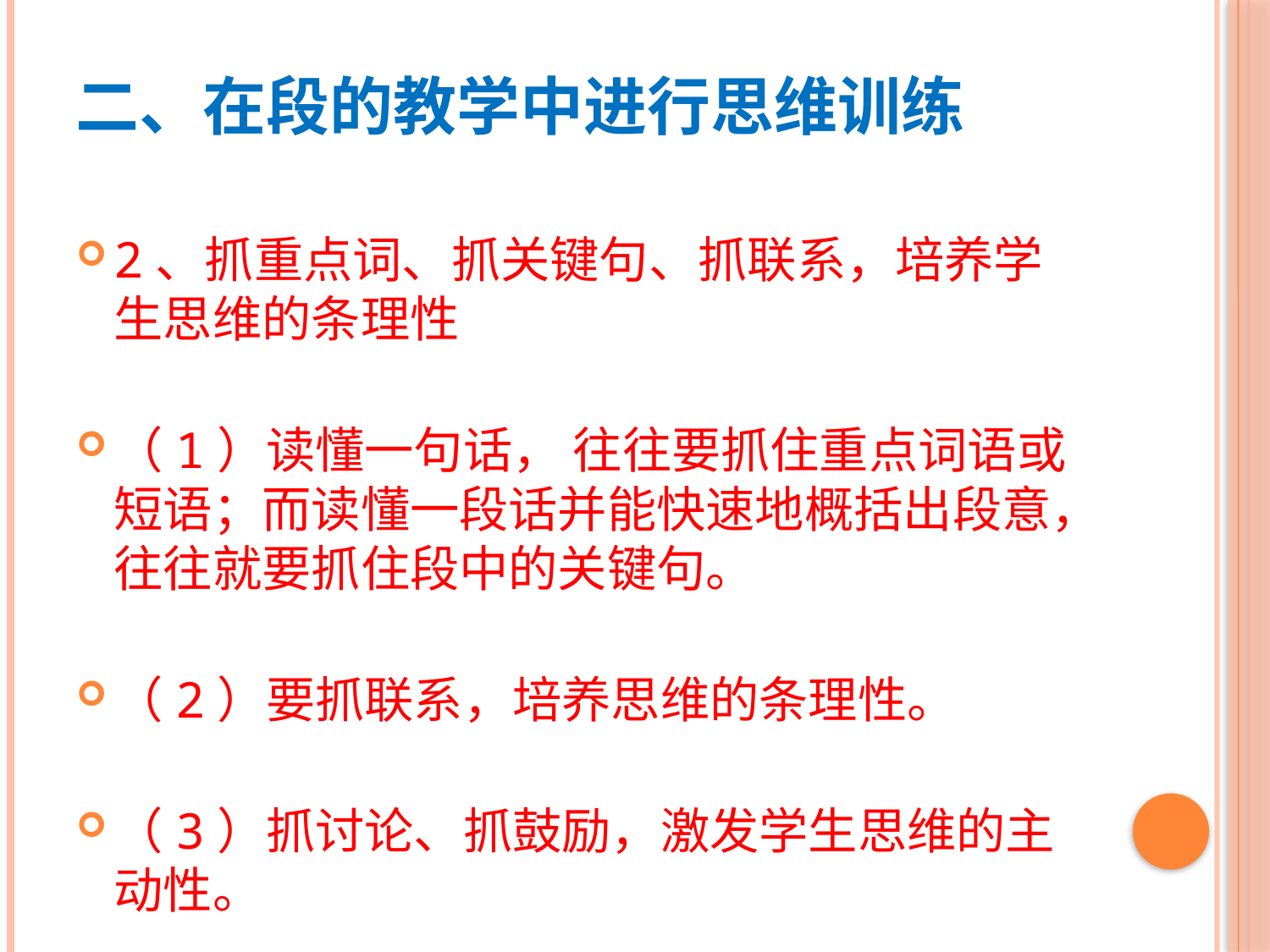

# 二、在段的教学中进行思维训练
2、抓重点词、抓关键句、抓联系，培养学生思维的条理性

（1）读懂一句话， 往往要抓住重点词语或短语；而读懂一段话并能快速地概括出段意，往往就要抓住段中的关键句。

（2）要抓联系，培养思维的条理性。

（3）抓讨论、抓鼓励，激发学生思维的主动性。